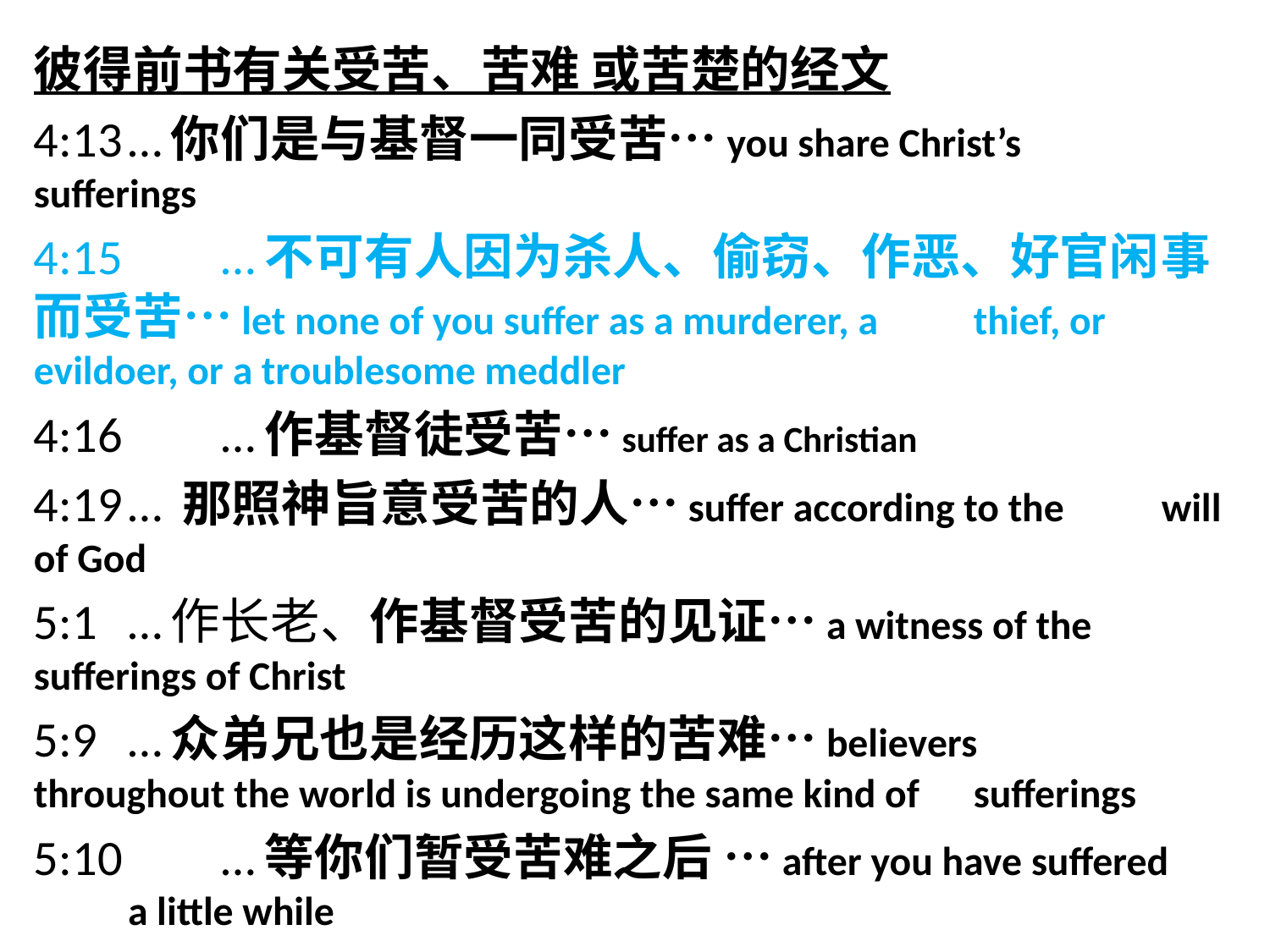

彼得前书有关受苦、苦难 或苦楚的经文
4:13	…你们是与基督一同受苦…you share Christ’s 	sufferings
4:15 	…不可有人因为杀人、偷窃、作恶、好官闲	事而受苦…let none of you suffer as a murderer, a 	thief, or evildoer, or a troublesome meddler
4:16 	…作基督徒受苦…suffer as a Christian
4:19	… 那照神旨意受苦的人…suffer according to the 	will of God
5:1 	…作长老、作基督受苦的见证…a witness of the 	sufferings of Christ
5:9 	…众弟兄也是经历这样的苦难…believers 	throughout the world is undergoing the same kind of 	sufferings
5:10 	…等你们暂受苦难之后 …after you have suffered 	a little while